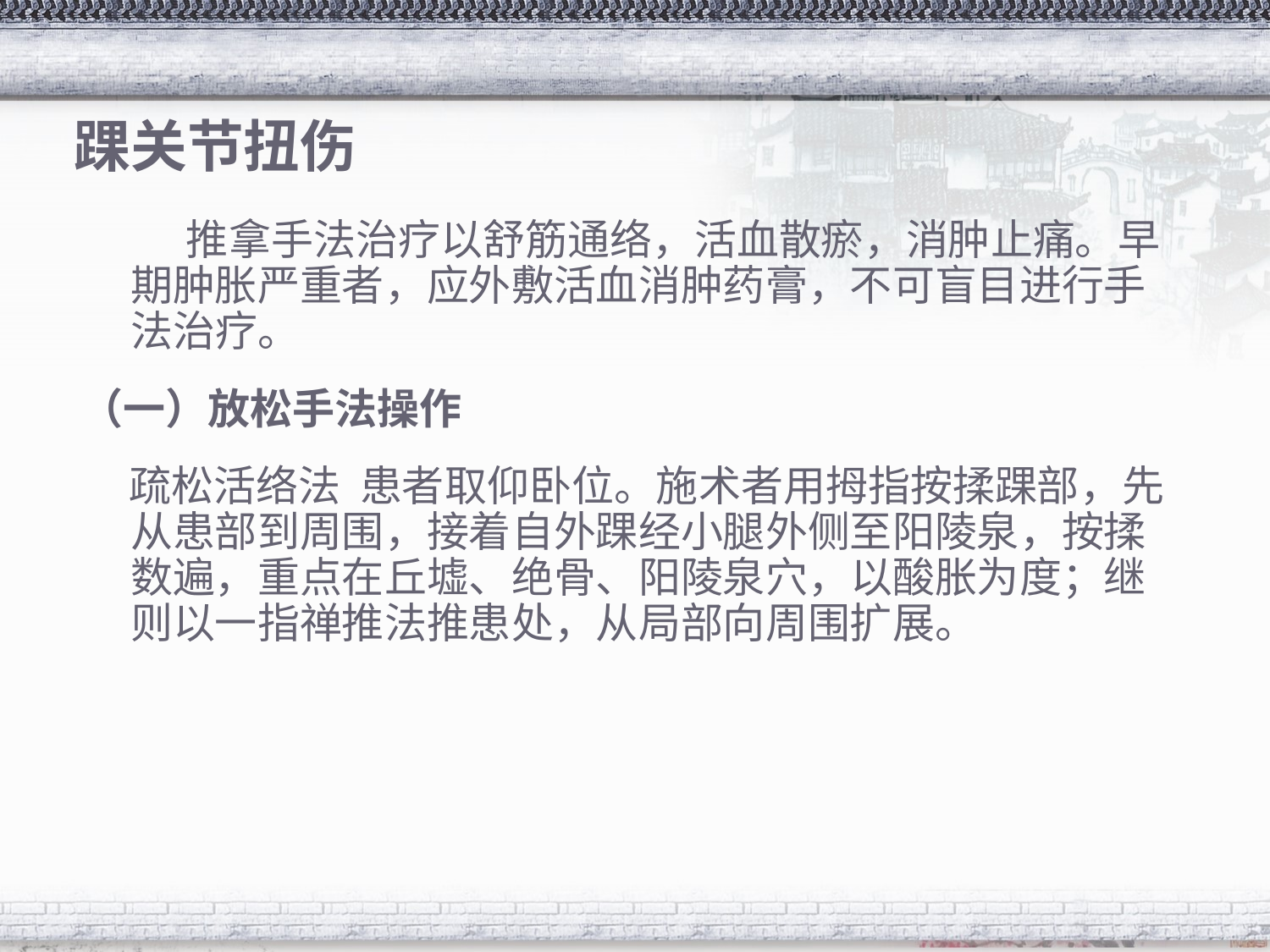

# 踝关节扭伤
          推拿手法治疗以舒筋通络，活血散瘀，消肿止痛。早期肿胀严重者，应外敷活血消肿药膏，不可盲目进行手法治疗。
（一）放松手法操作
    疏松活络法  患者取仰卧位。施术者用拇指按揉踝部，先从患部到周围，接着自外踝经小腿外侧至阳陵泉，按揉数遍，重点在丘墟、绝骨、阳陵泉穴，以酸胀为度；继则以一指禅推法推患处，从局部向周围扩展。